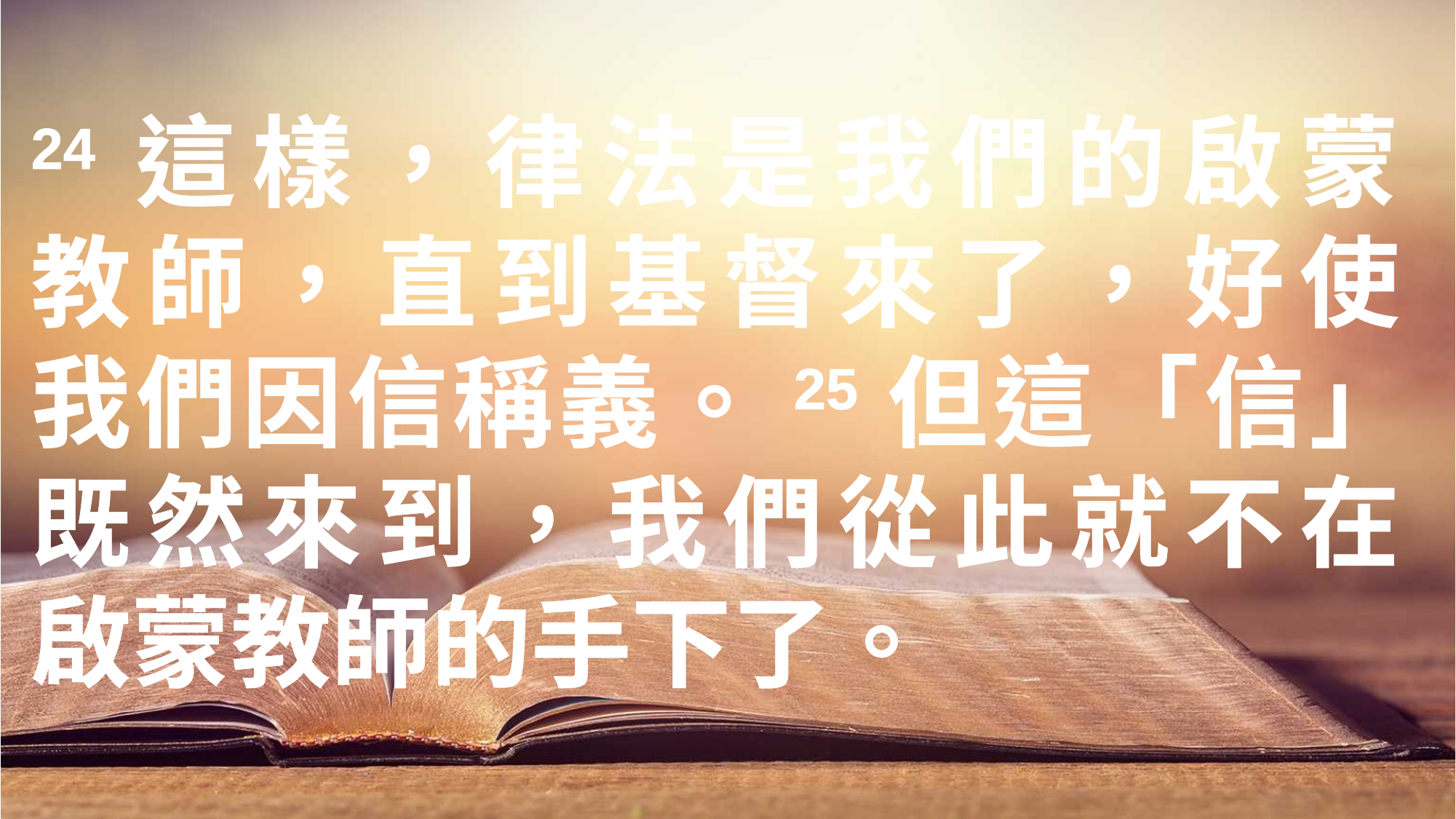

24這樣，律法是我們的啟蒙
教師，直到基督來了，好使
我們因信稱義。25但這「信」
既然來到，我們從此就不在
啟蒙教師的手下了。